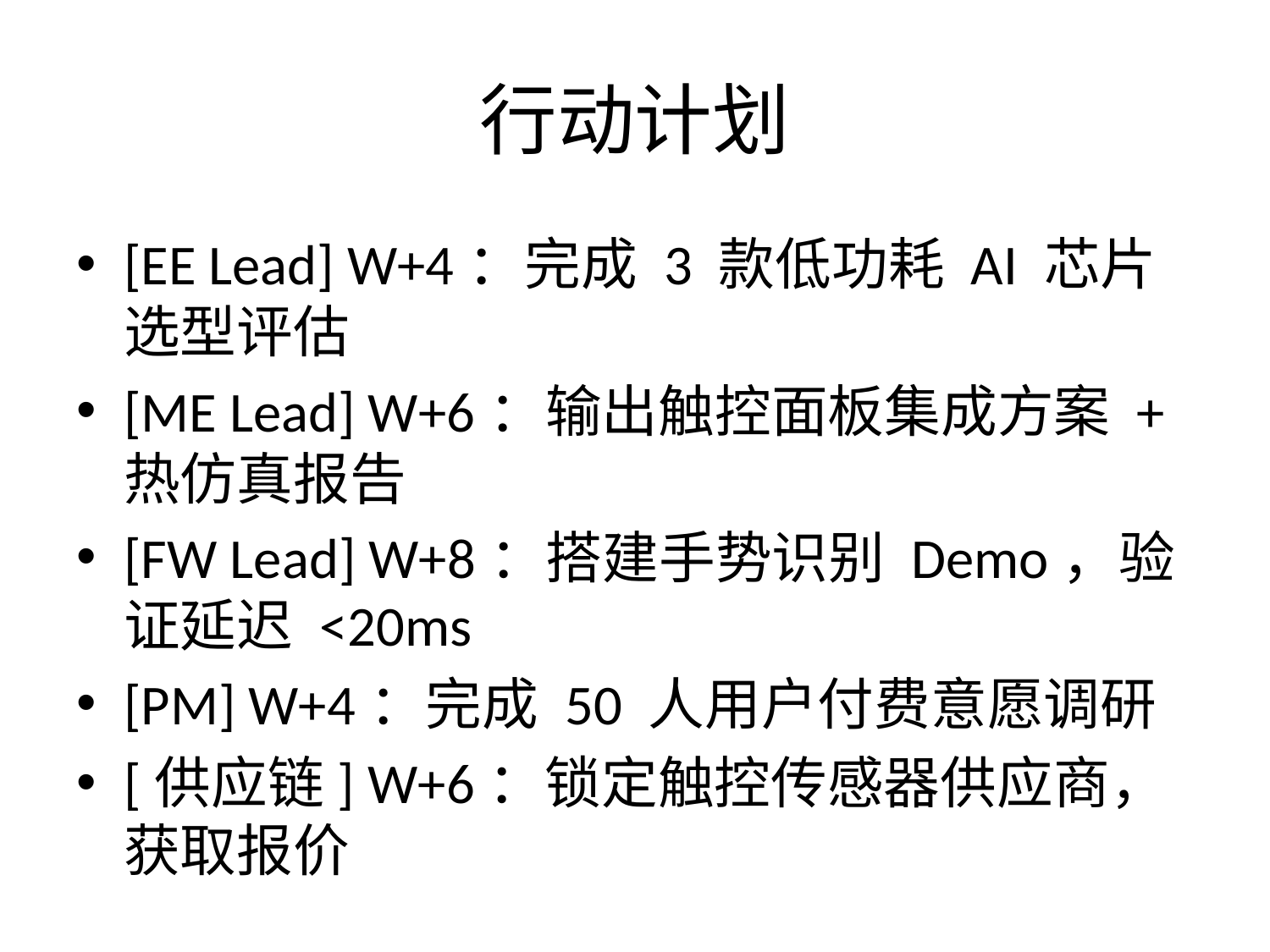

# 行动计划
[EE Lead] W+4：完成 3 款低功耗 AI 芯片选型评估
[ME Lead] W+6：输出触控面板集成方案 + 热仿真报告
[FW Lead] W+8：搭建手势识别 Demo，验证延迟 <20ms
[PM] W+4：完成 50 人用户付费意愿调研
[供应链] W+6：锁定触控传感器供应商，获取报价